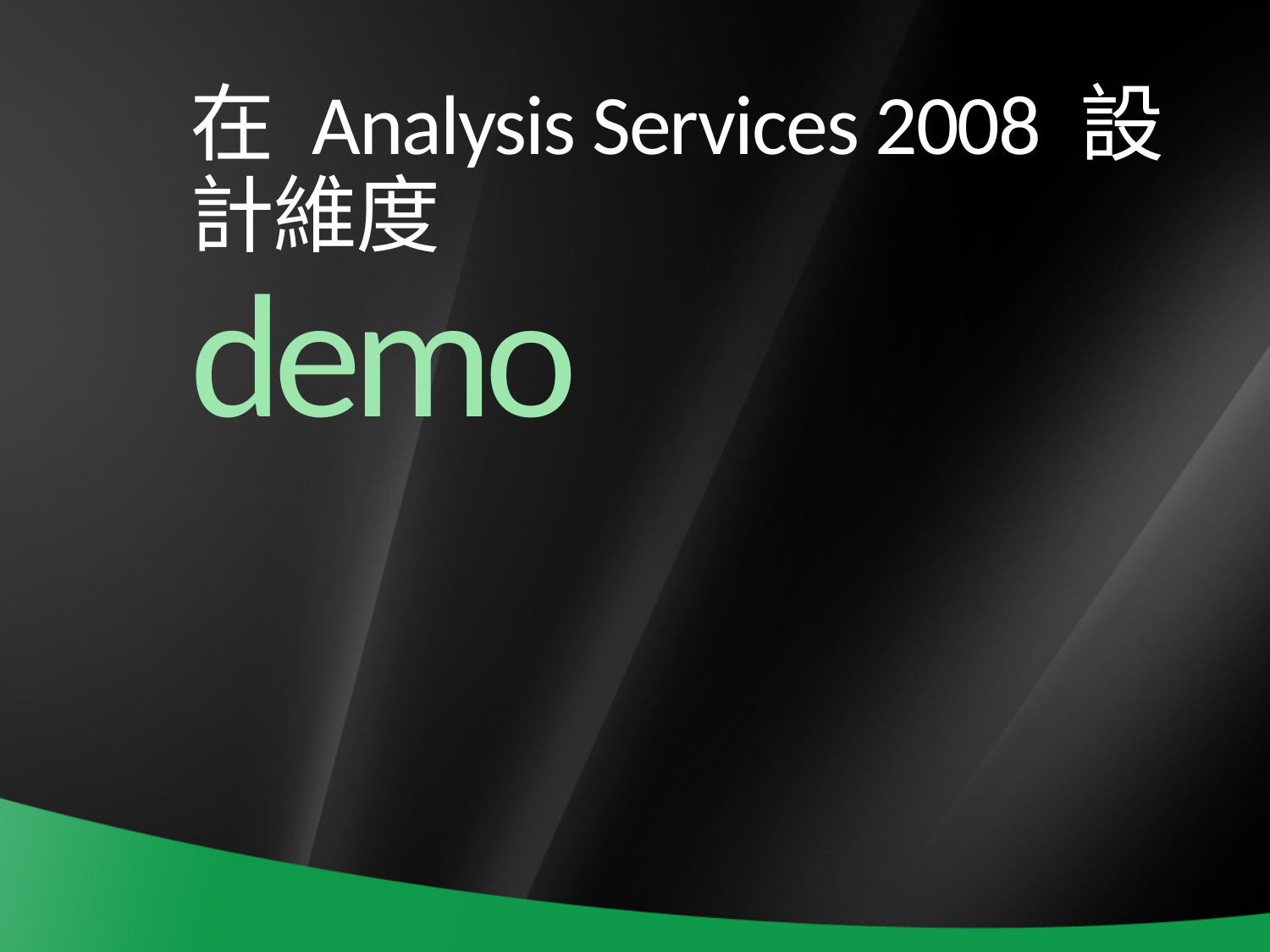

# 在 Analysis Services 2008 設計維度
demo